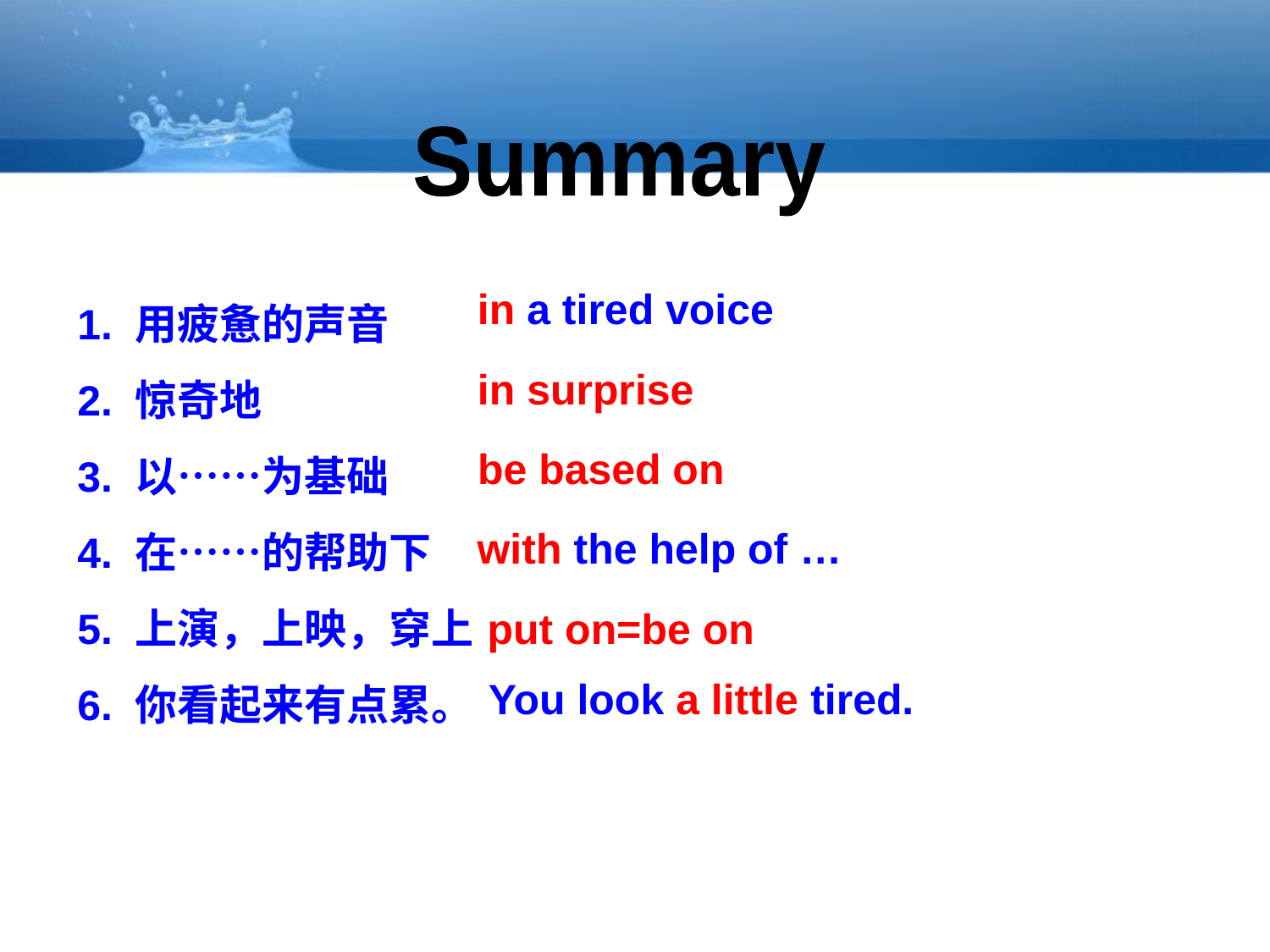

Summary
1. 用疲惫的声音
2. 惊奇地
3. 以……为基础
4. 在……的帮助下
5. 上演，上映，穿上
6. 你看起来有点累。
in a tired voice
in surprise
be based on
with the help of …
put on=be on
You look a little tired.